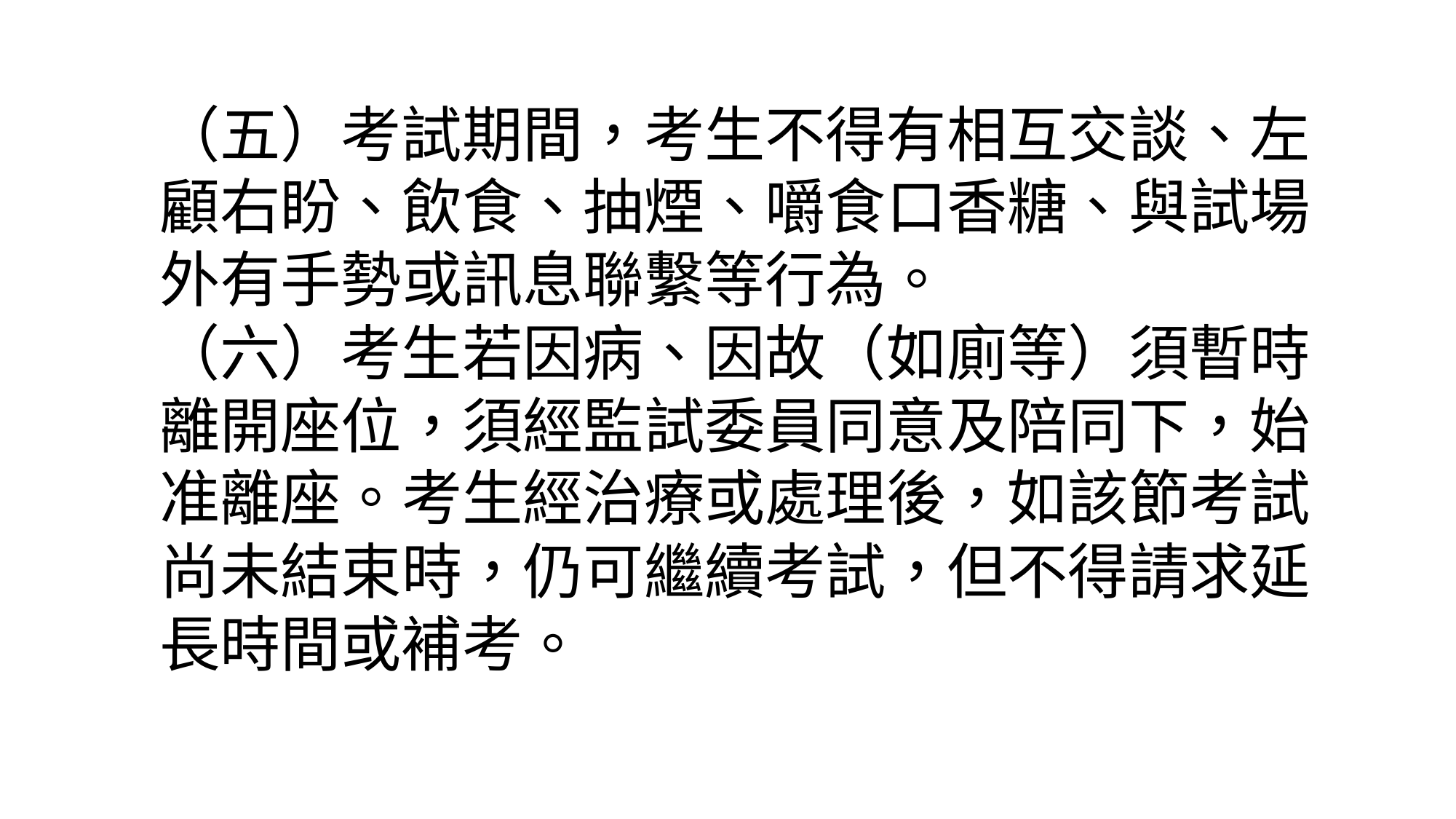

（五）考試期間，考生不得有相互交談、左顧右盼、飲食、抽煙、嚼食口香糖、與試場外有手勢或訊息聯繫等行為。
（六）考生若因病、因故（如廁等）須暫時離開座位，須經監試委員同意及陪同下，始准離座。考生經治療或處理後，如該節考試尚未結束時，仍可繼續考試，但不得請求延長時間或補考。